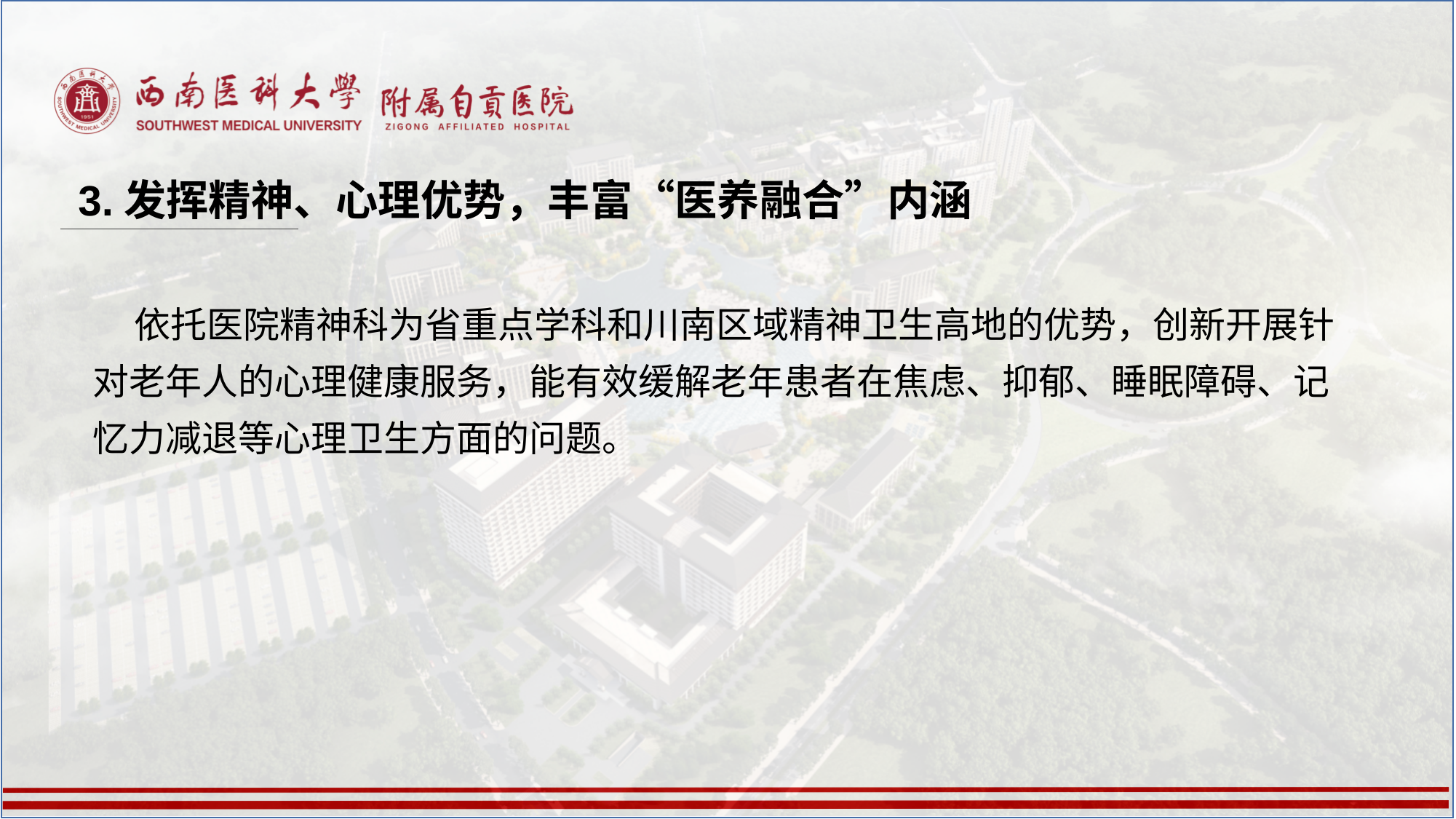

3.发挥精神、心理优势，丰富“医养融合”内涵
    依托医院精神科为省重点学科和川南区域精神卫生高地的优势，创新开展针对老年人的心理健康服务，能有效缓解老年患者在焦虑、抑郁、睡眠障碍、记忆力减退等心理卫生方面的问题。